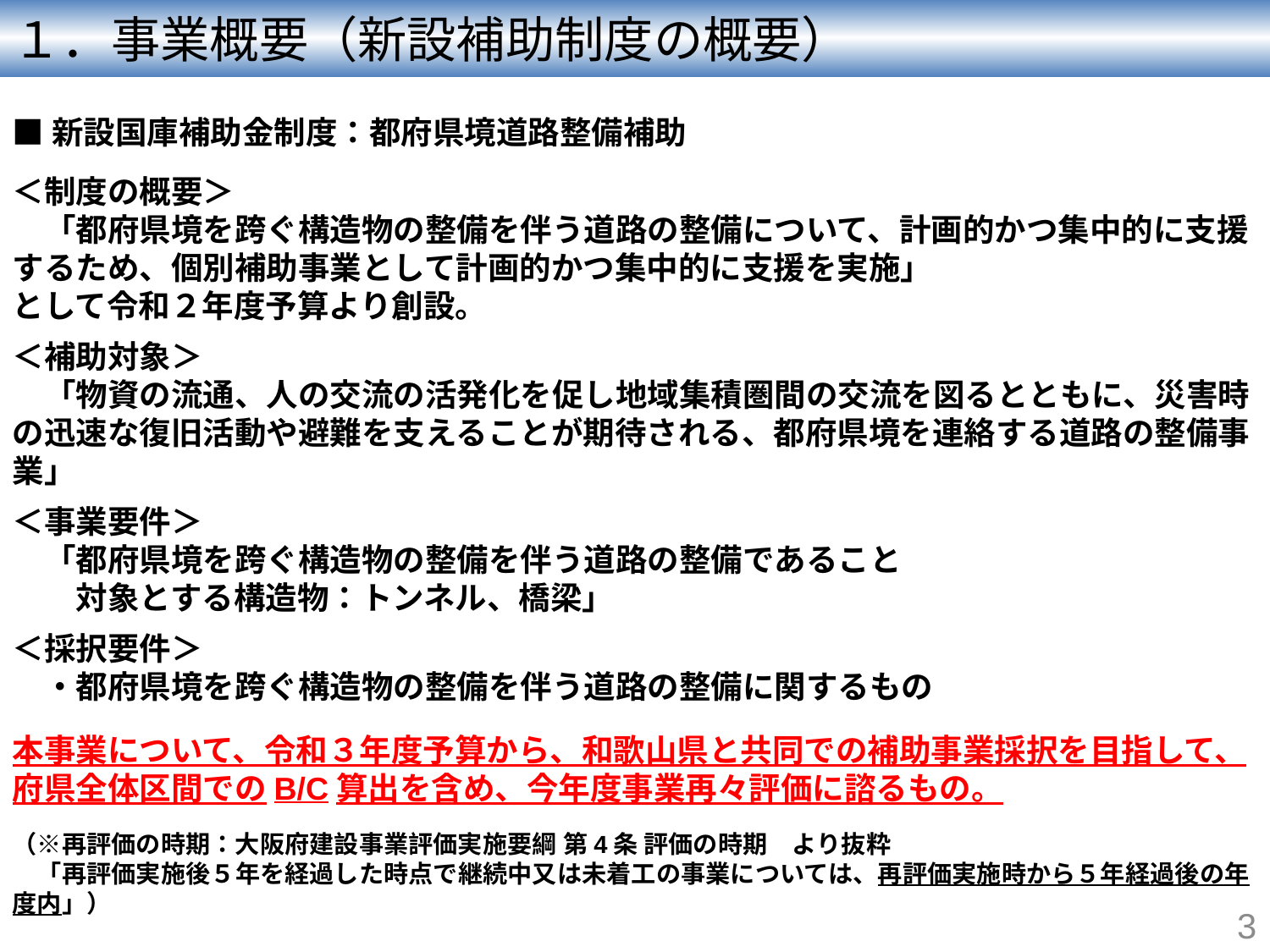

１．事業概要（新設補助制度の概要）
■新設国庫補助金制度：都府県境道路整備補助

＜制度の概要＞
　「都府県境を跨ぐ構造物の整備を伴う道路の整備について、計画的かつ集中的に支援するため、個別補助事業として計画的かつ集中的に支援を実施」
として令和２年度予算より創設。

＜補助対象＞
　「物資の流通、人の交流の活発化を促し地域集積圏間の交流を図るとともに、災害時の迅速な復旧活動や避難を支えることが期待される、都府県境を連絡する道路の整備事業」

＜事業要件＞
　「都府県境を跨ぐ構造物の整備を伴う道路の整備であること
　　対象とする構造物：トンネル、橋梁」

＜採択要件＞
　・都府県境を跨ぐ構造物の整備を伴う道路の整備に関するもの

本事業について、令和３年度予算から、和歌山県と共同での補助事業採択を目指して、府県全体区間でのB/C算出を含め、今年度事業再々評価に諮るもの。

（※再評価の時期：大阪府建設事業評価実施要綱 第4条 評価の時期　より抜粋
　「再評価実施後５年を経過した時点で継続中又は未着工の事業については、再評価実施時から５年経過後の年度内」）
3